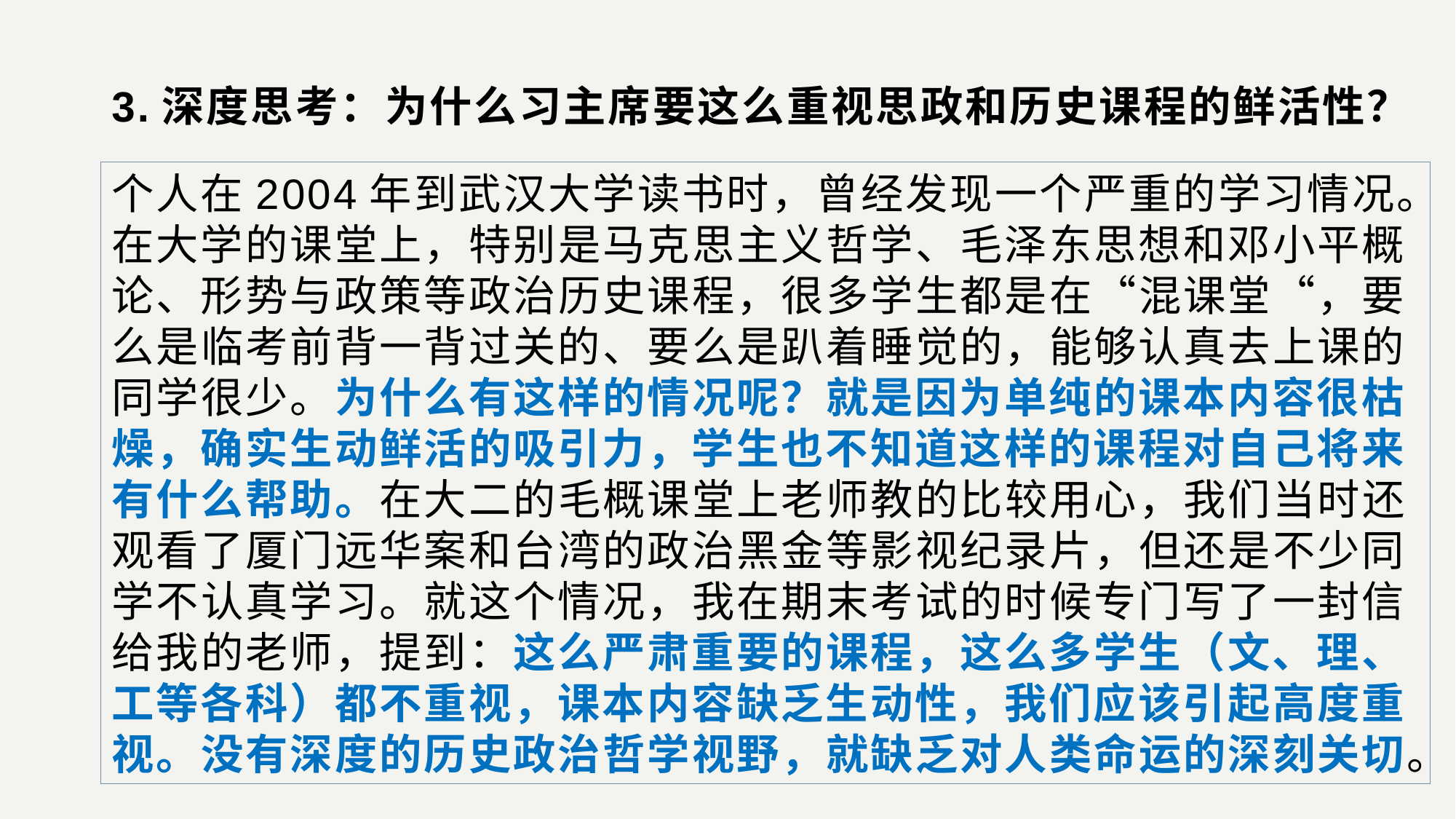

3.深度思考：为什么习主席要这么重视思政和历史课程的鲜活性？
个人在2004年到武汉大学读书时，曾经发现一个严重的学习情况。在大学的课堂上，特别是马克思主义哲学、毛泽东思想和邓小平概论、形势与政策等政治历史课程，很多学生都是在“混课堂“，要么是临考前背一背过关的、要么是趴着睡觉的，能够认真去上课的同学很少。为什么有这样的情况呢？就是因为单纯的课本内容很枯燥，确实生动鲜活的吸引力，学生也不知道这样的课程对自己将来有什么帮助。在大二的毛概课堂上老师教的比较用心，我们当时还观看了厦门远华案和台湾的政治黑金等影视纪录片，但还是不少同学不认真学习。就这个情况，我在期末考试的时候专门写了一封信给我的老师，提到：这么严肃重要的课程，这么多学生（文、理、工等各科）都不重视，课本内容缺乏生动性，我们应该引起高度重视。没有深度的历史政治哲学视野，就缺乏对人类命运的深刻关切。